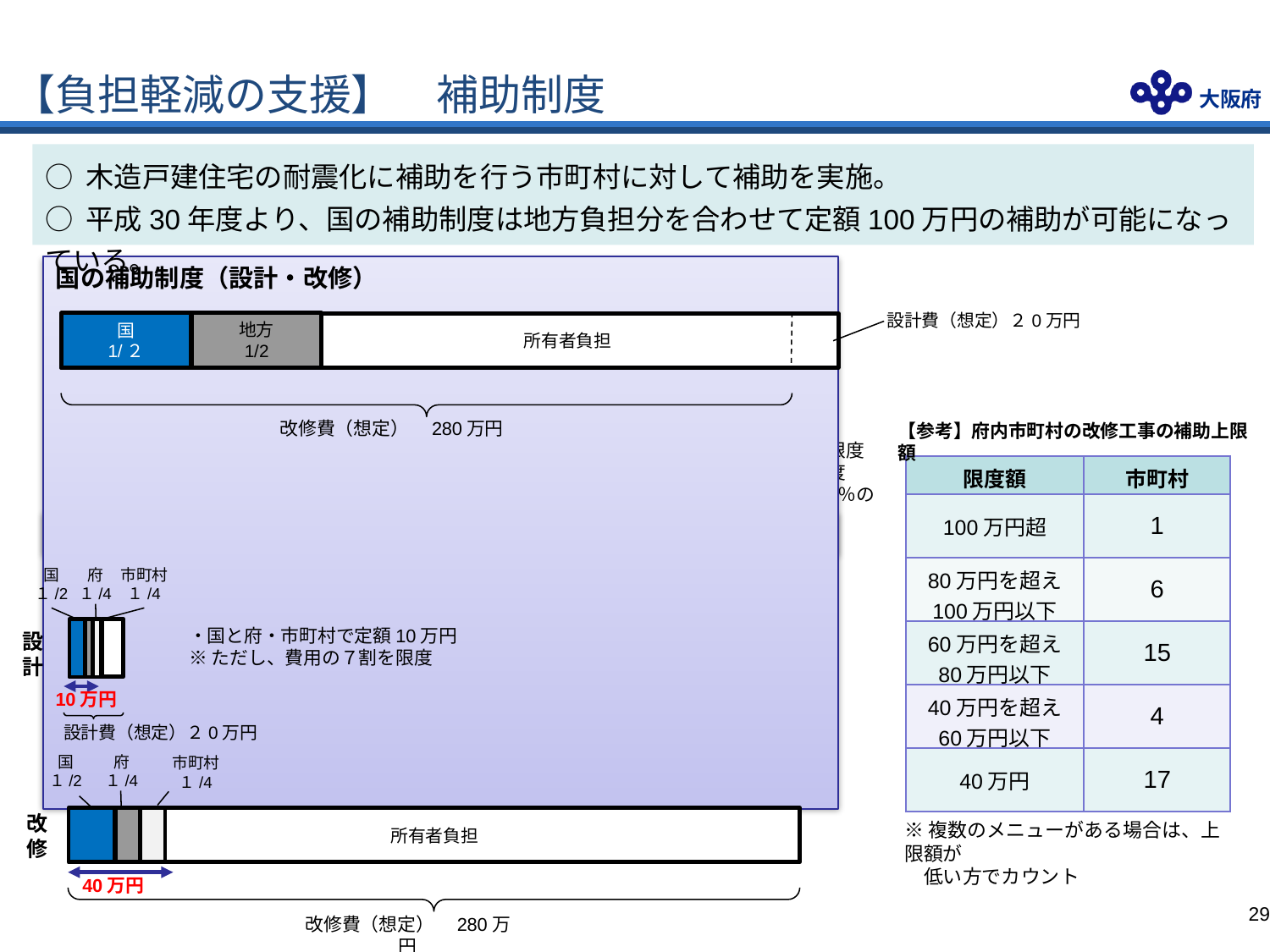

# 【負担軽減の支援】　補助制度
○ 木造戸建住宅の耐震化に補助を行う市町村に対して補助を実施。
○ 平成30年度より、国の補助制度は地方負担分を合わせて定額100万円の補助が可能になっている。
国の補助制度（設計・改修）
設計費（想定）２0万円
地方
1/2
国
1/２
所有者負担
国
1/２
100万円
・国と地方で定額100万円
　ただし、耐震改修工事費の８割を限度
・設計から改修のパッケージ支援制度
　（パッケージでなければ補助率23％の補助）
改修費（想定）　280万円
【参考】府内市町村の改修工事の補助上限額
| 限度額 | 市町村 |
| --- | --- |
| 100万円超 | 1 |
| 80万円を超え 100万円以下 | 6 |
| 60万円を超え 80万円以下 | 15 |
| 40万円を超え 60万円以下 | 4 |
| 40万円 | 17 |
大阪府

国
１/2
府
１/4
市町村
１/4

・国と府・市町村で定額10万円
※ただし、費用の７割を限度
設計
10万円

設計費（想定）２0万円
国
１/2
府
１/4
市町村
１/4
改修

所有者負担
※複数のメニューがある場合は、上限額が
　低い方でカウント
40万円
29
改修費（想定）　280万円